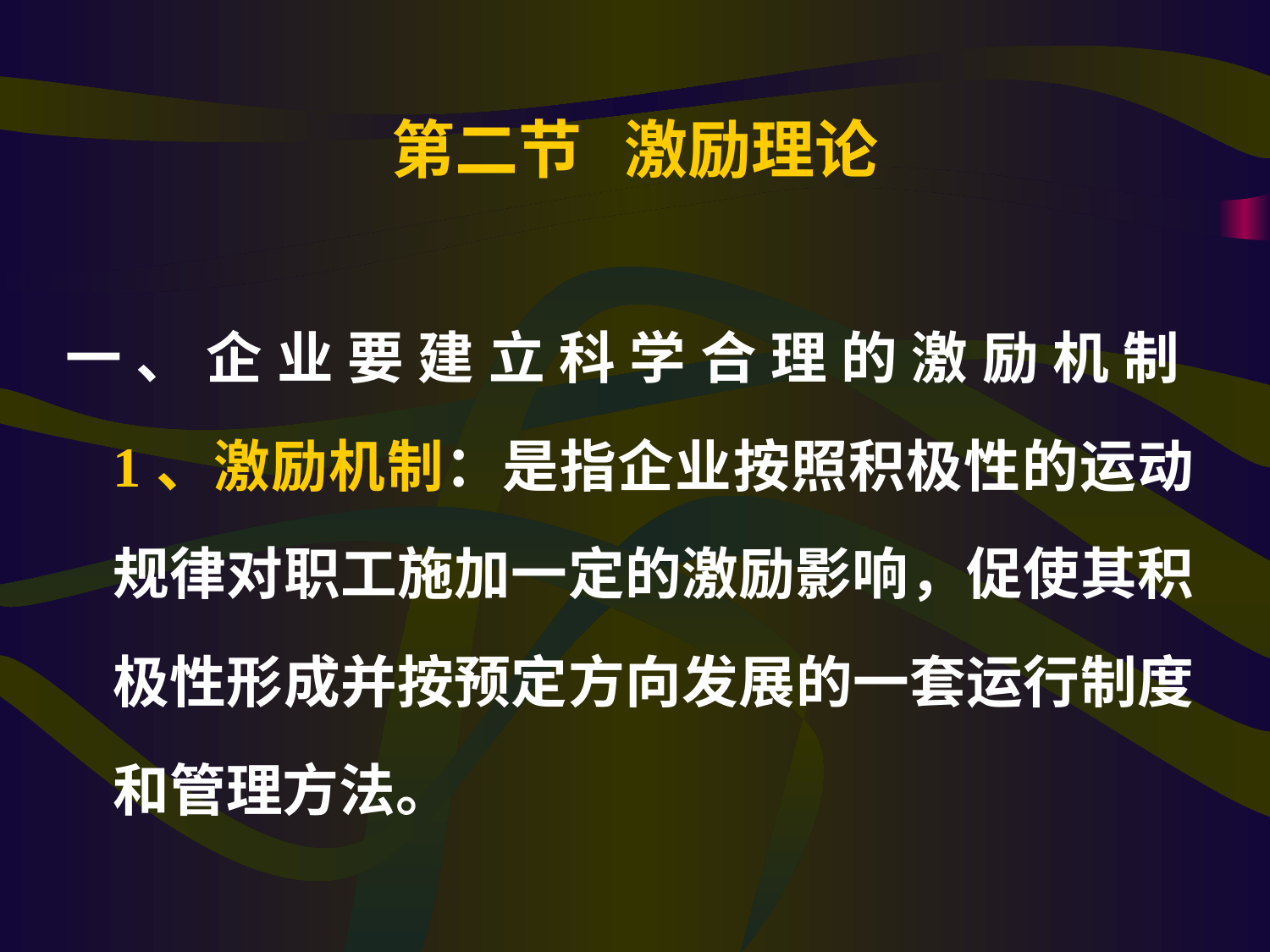

第二节   激励理论
一、企业要建立科学合理的激励机制
1、激励机制：是指企业按照积极性的运动规律对职工施加一定的激励影响，促使其积极性形成并按预定方向发展的一套运行制度和管理方法。
#